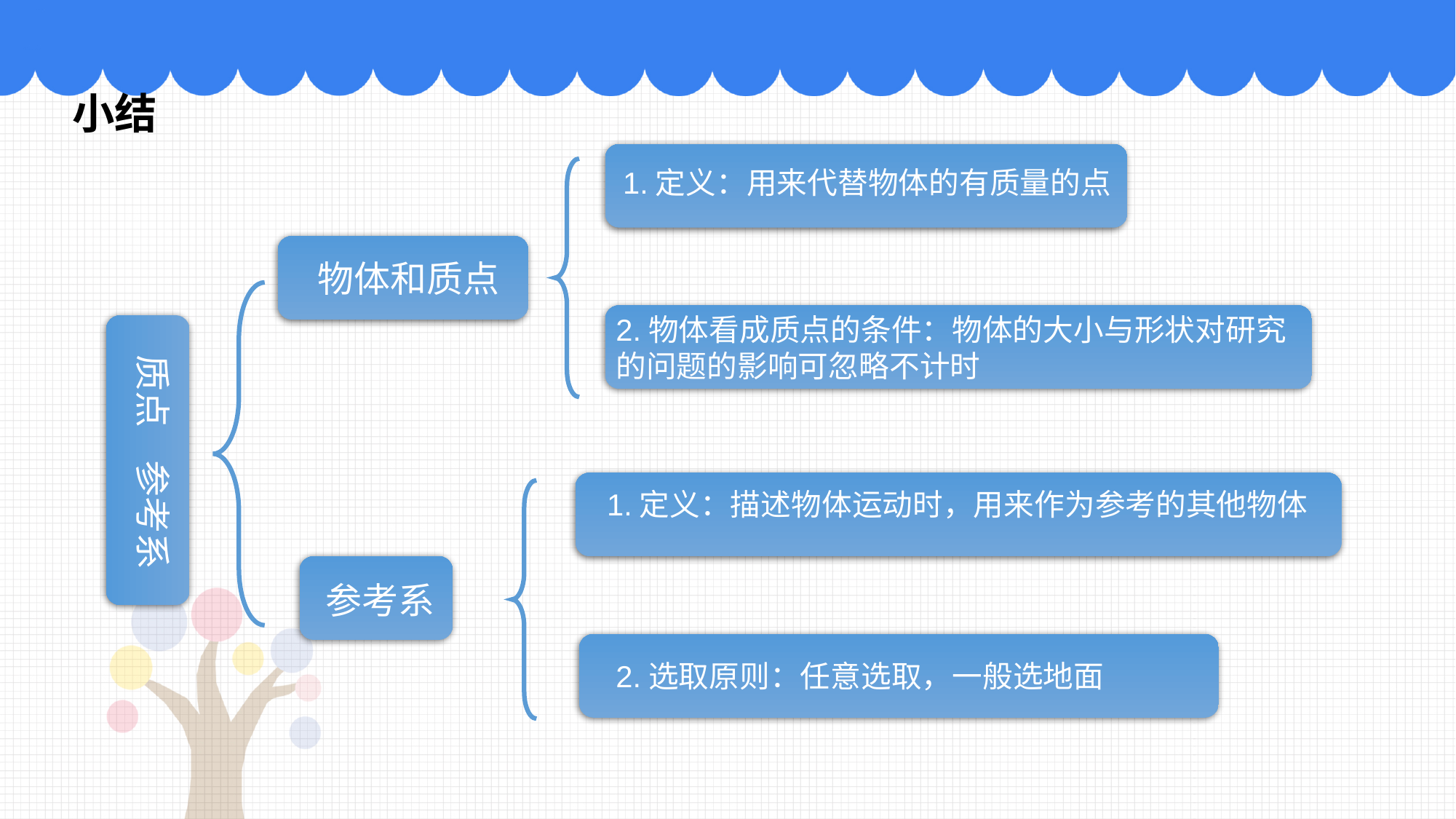

小结

1.定义：用来代替物体的有质量的点

物体和质点

2.物体看成质点的条件：物体的大小与形状对研究的问题的影响可忽略不计时
质点    参考系

1.定义：描述物体运动时，用来作为参考的其他物体

参考系

2.选取原则：任意选取，一般选地面